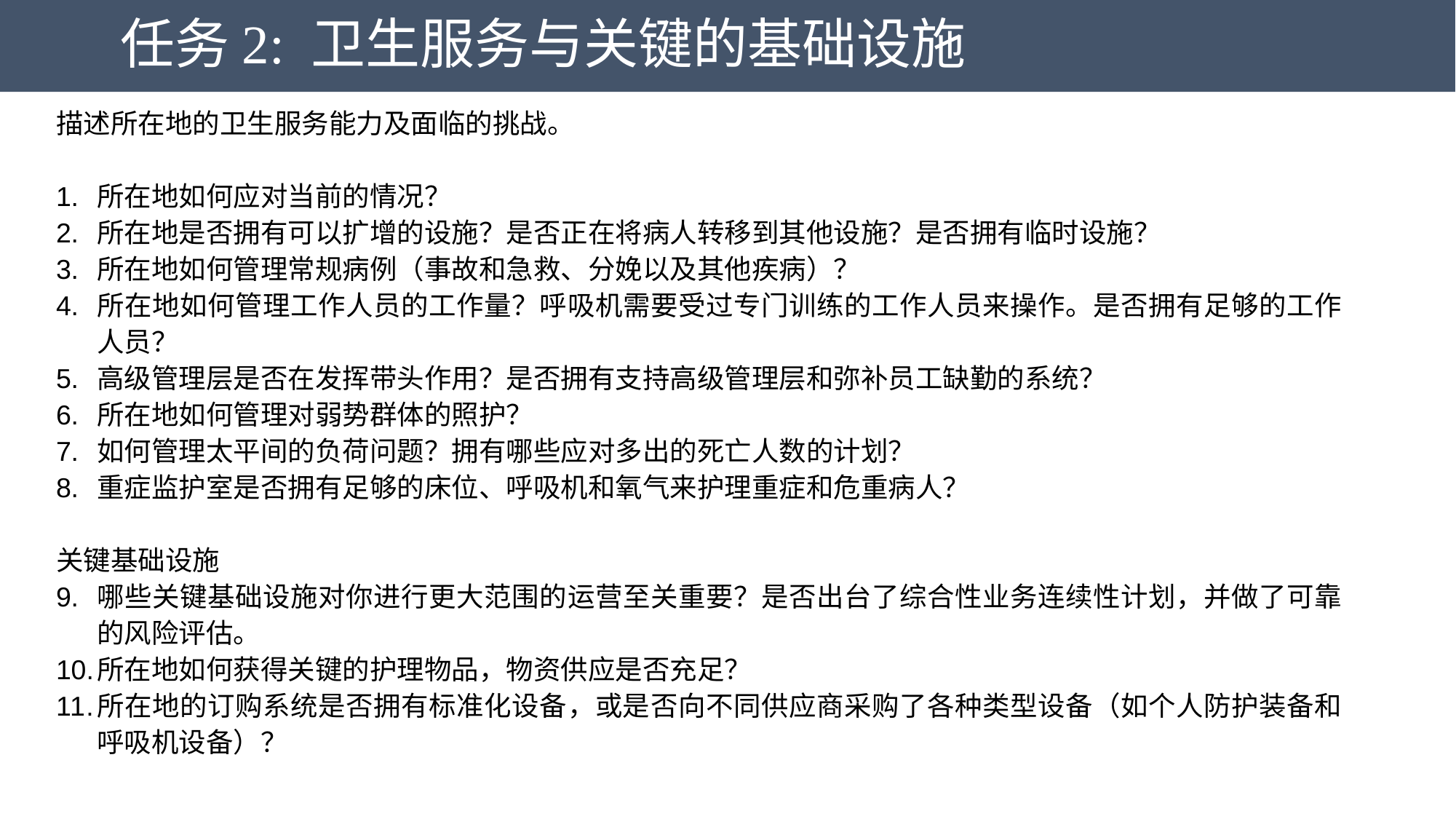

# 任务2: 卫生服务与关键的基础设施
描述所在地的卫生服务能力及面临的挑战。

所在地如何应对当前的情况？
所在地是否拥有可以扩增的设施？是否正在将病人转移到其他设施？是否拥有临时设施？
所在地如何管理常规病例（事故和急救、分娩以及其他疾病）？
所在地如何管理工作人员的工作量？呼吸机需要受过专门训练的工作人员来操作。是否拥有足够的工作人员？
高级管理层是否在发挥带头作用？是否拥有支持高级管理层和弥补员工缺勤的系统？
所在地如何管理对弱势群体的照护？
如何管理太平间的负荷问题？拥有哪些应对多出的死亡人数的计划？
重症监护室是否拥有足够的床位、呼吸机和氧气来护理重症和危重病人？

关键基础设施
哪些关键基础设施对你进行更大范围的运营至关重要？是否出台了综合性业务连续性计划，并做了可靠的风险评估。
所在地如何获得关键的护理物品，物资供应是否充足？
所在地的订购系统是否拥有标准化设备，或是否向不同供应商采购了各种类型设备（如个人防护装备和呼吸机设备）？